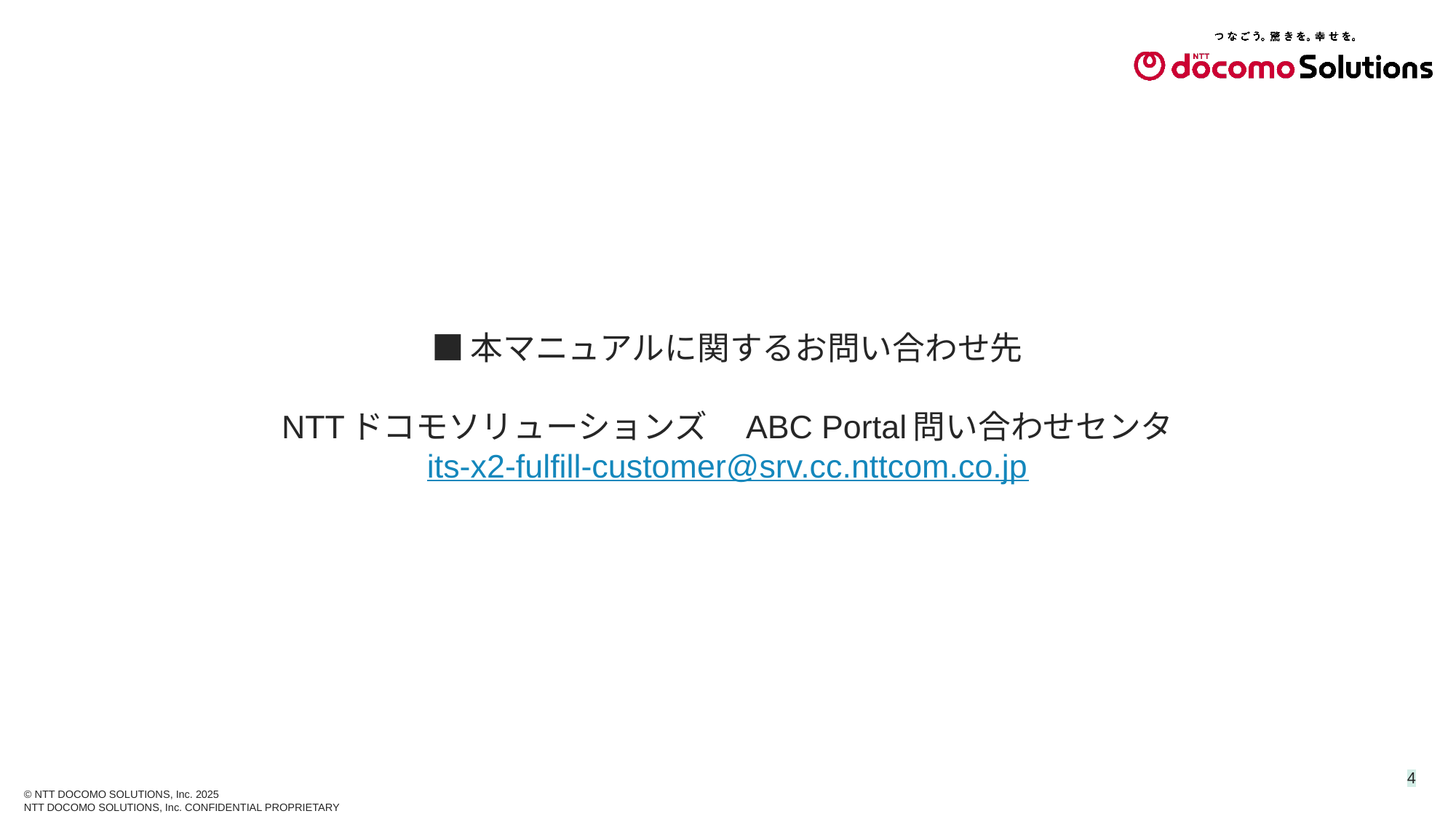

# ■本マニュアルに関するお問い合わせ先 NTTドコモソリューションズ　ABC Portal問い合わせセンタ its-x2-fulfill-customer@srv.cc.nttcom.co.jp
4